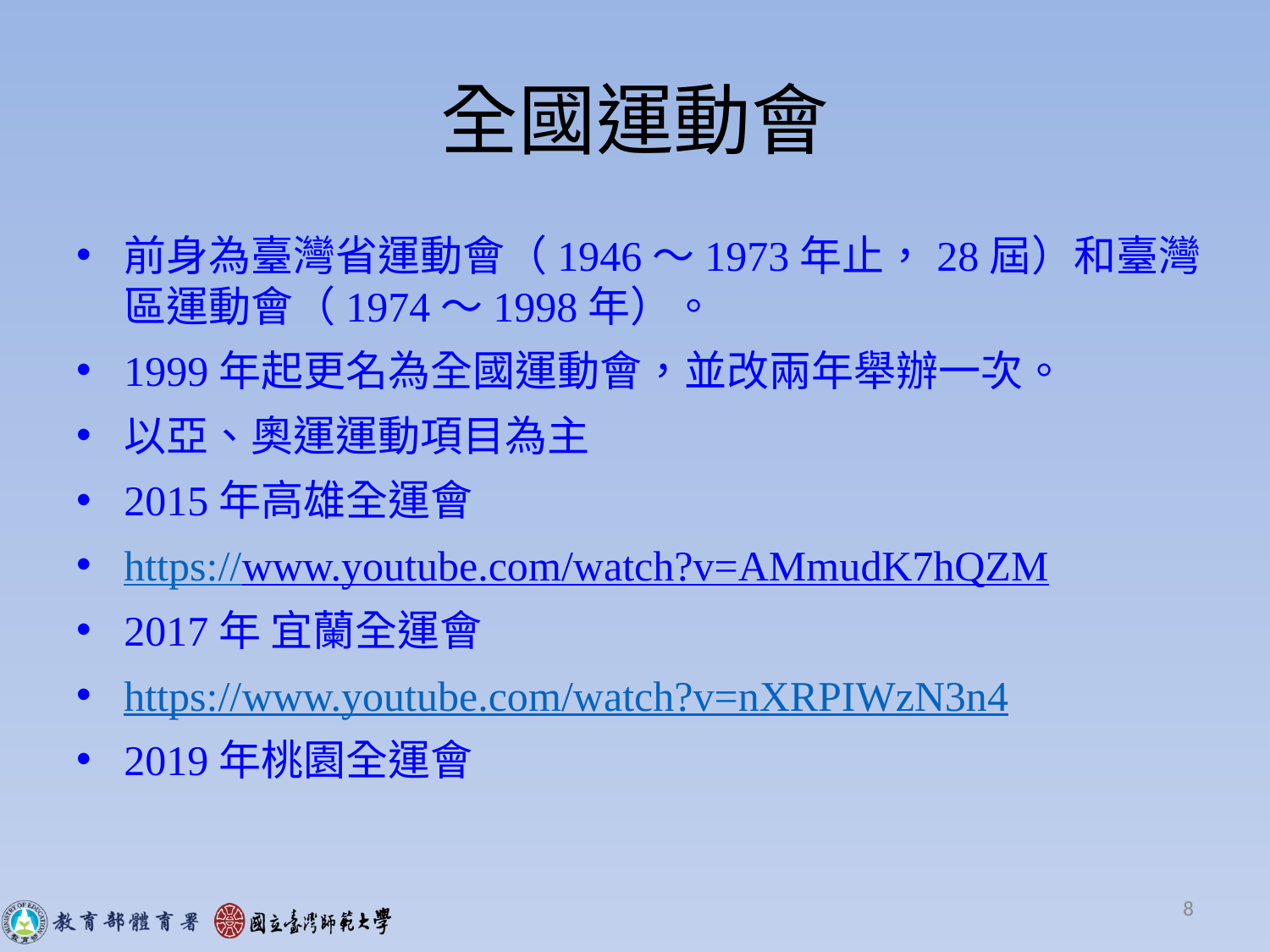

# 全國運動會
前身為臺灣省運動會（1946～1973年止，28屆）和臺灣區運動會（1974～1998年）。
1999年起更名為全國運動會，並改兩年舉辦一次。
以亞、奧運運動項目為主
2015年高雄全運會
https://www.youtube.com/watch?v=AMmudK7hQZM
2017年 宜蘭全運會
https://www.youtube.com/watch?v=nXRPIWzN3n4
2019年桃園全運會
8